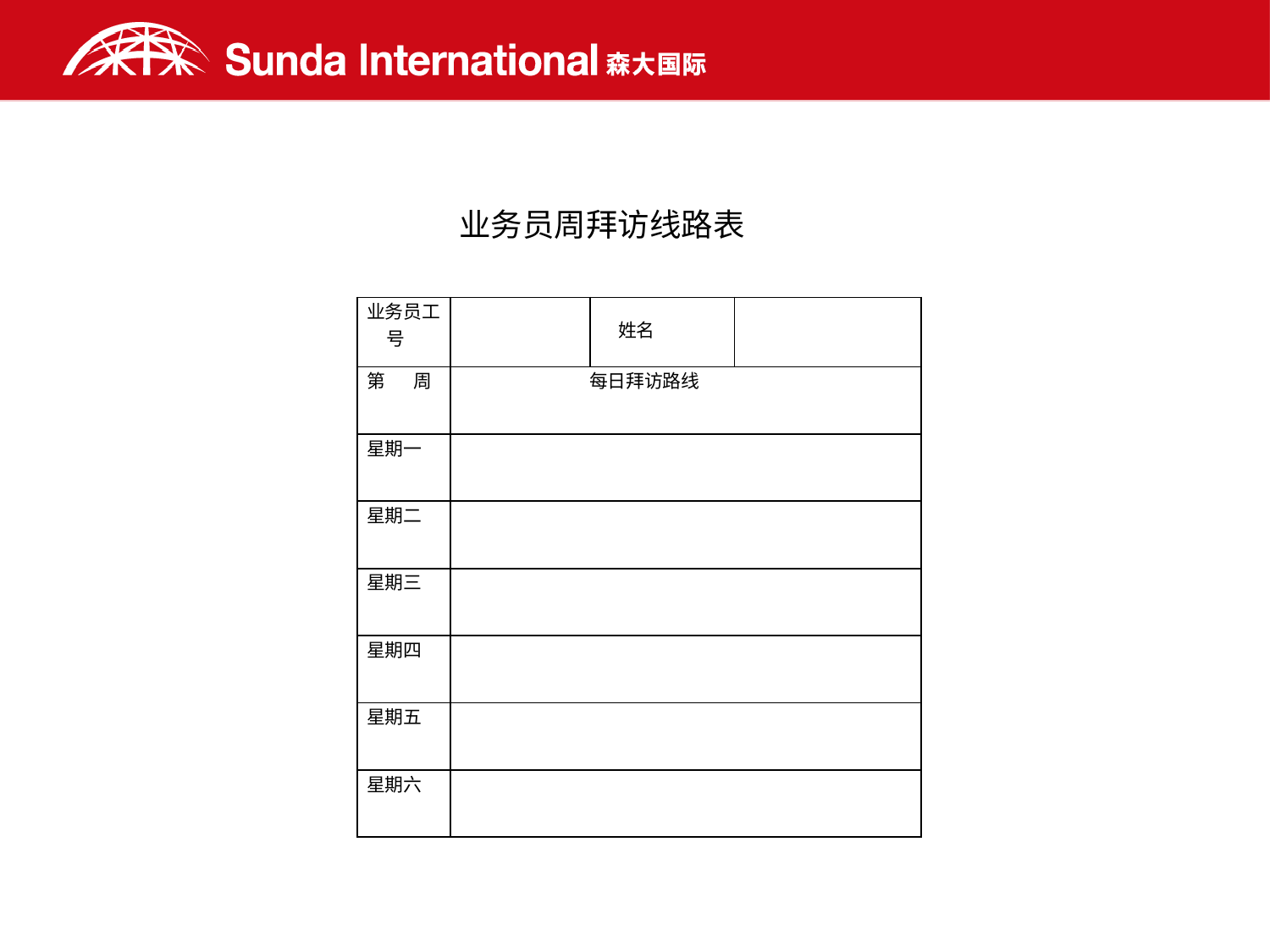

业务员周拜访线路表
| 业务员工 号 |  | 姓名 |  |
| --- | --- | --- | --- |
| 第 周 | 每日拜访路线 |  |  |
| 星期一 |  |  |  |
| 星期二 |  |  |  |
| 星期三 |  |  |  |
| 星期四 |  |  |  |
| 星期五 |  |  |  |
| 星期六 |  |  |  |